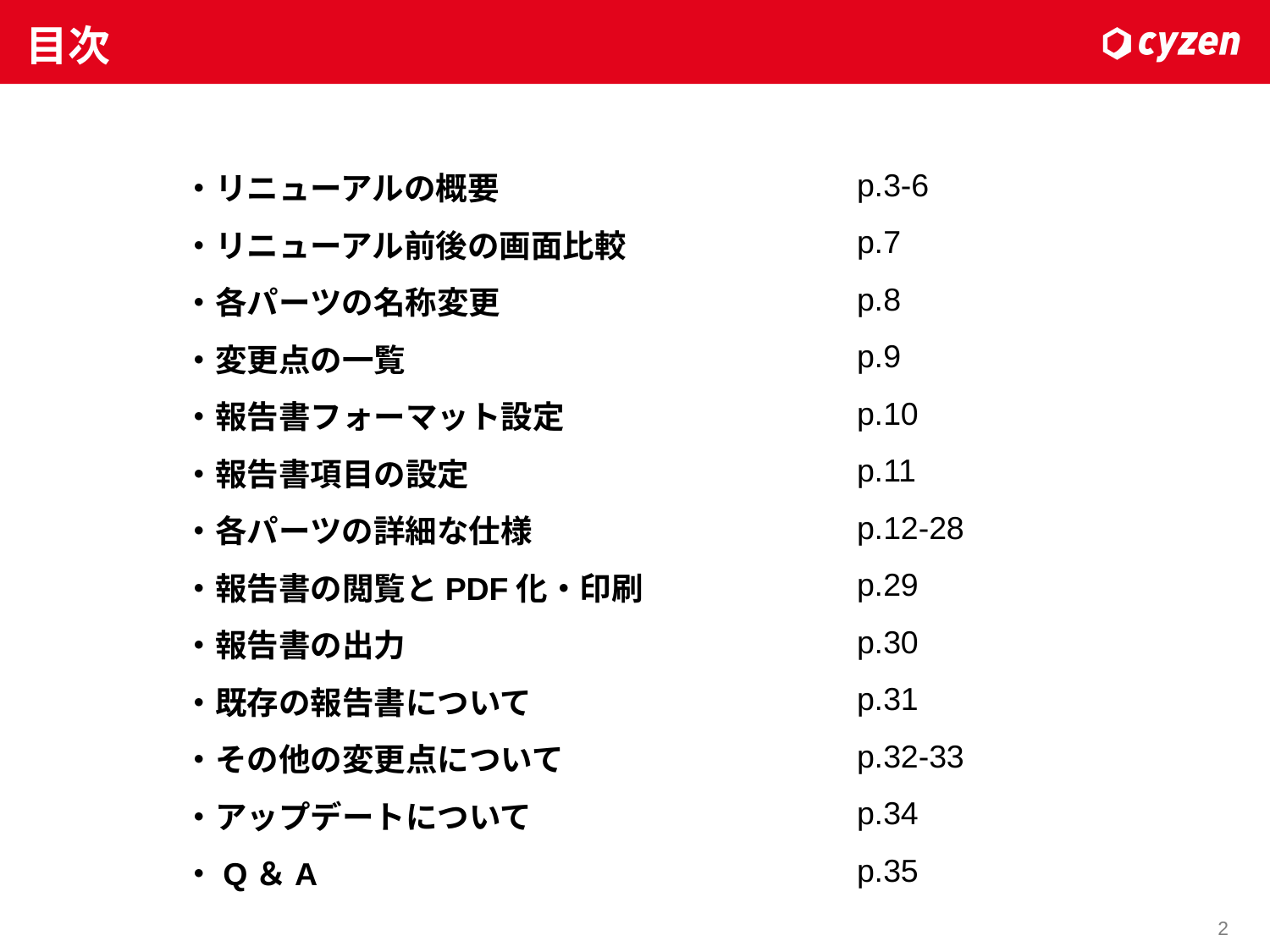

# 目次
p.3-6
p.7
p.8
p.9
p.10
p.11
p.12-28
p.29
p.30
p.31
p.32-33
p.34
p.35
・リニューアルの概要
・リニューアル前後の画面比較
・各パーツの名称変更
・変更点の一覧
・報告書フォーマット設定
・報告書項目の設定
・各パーツの詳細な仕様
・報告書の閲覧とPDF化・印刷
・報告書の出力
・既存の報告書について
・その他の変更点について
・アップデートについて
・Q＆A